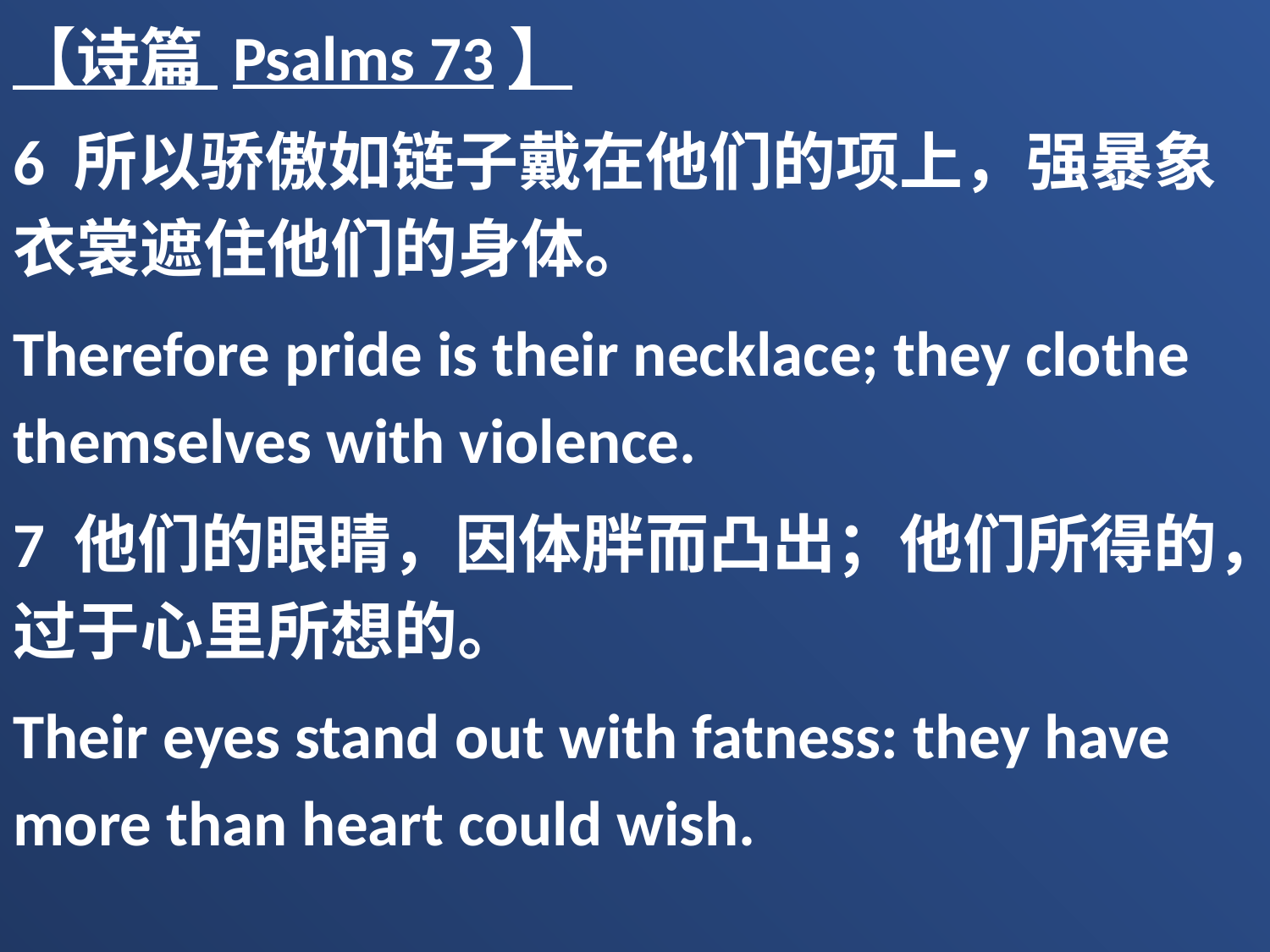

【诗篇 Psalms 73】
6 所以骄傲如链子戴在他们的项上，强暴象衣裳遮住他们的身体。
Therefore pride is their necklace; they clothe themselves with violence.
7 他们的眼睛，因体胖而凸出；他们所得的，过于心里所想的。
Their eyes stand out with fatness: they have more than heart could wish.